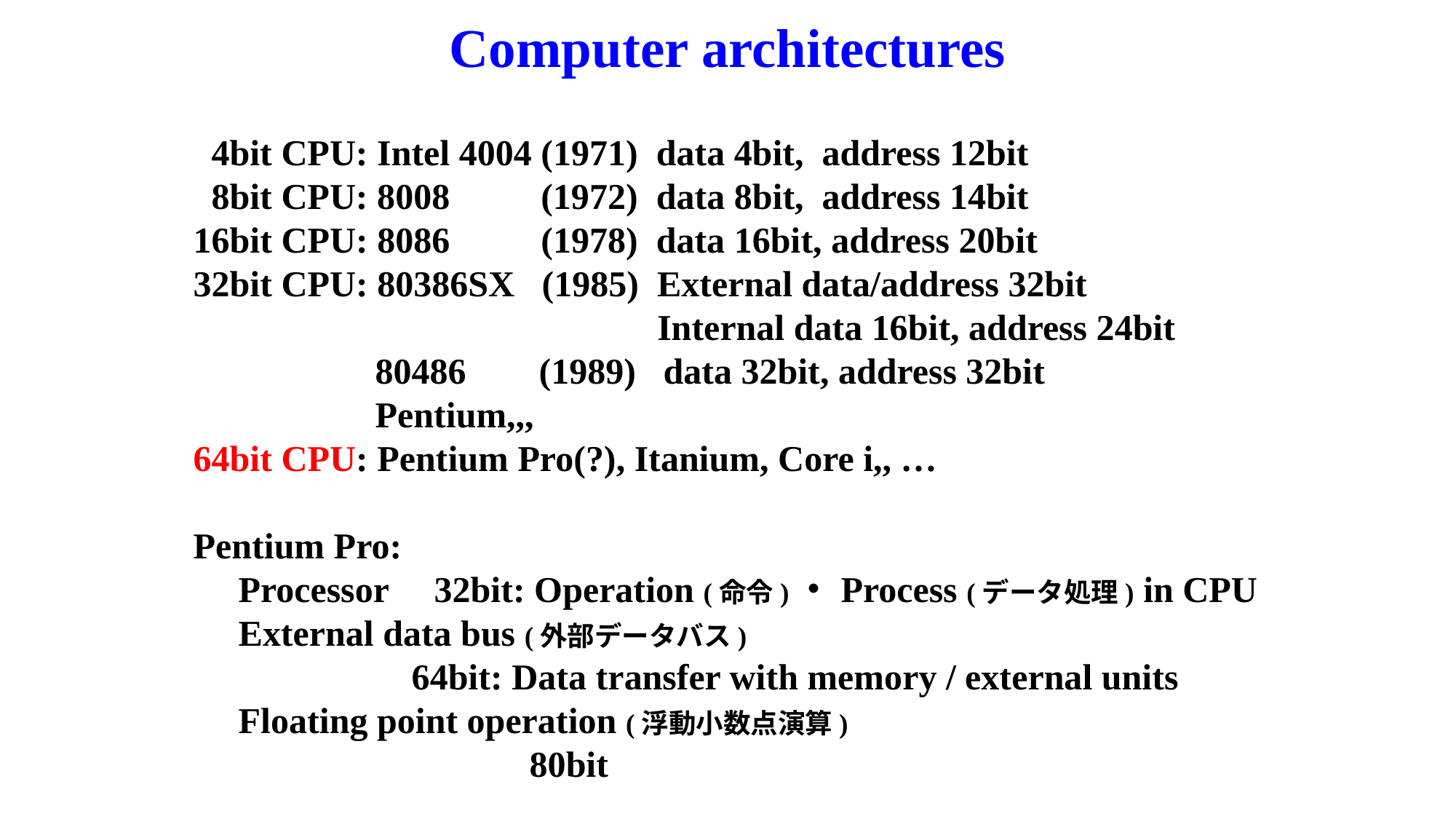

# Computer architectures
  4bit CPU: Intel 4004 (1971)  data 4bit,  address 12bit
  8bit CPU: 8008          (1972)  data 8bit,  address 14bit
16bit CPU: 8086          (1978)  data 16bit, address 20bit
32bit CPU: 80386SX   (1985)  External data/address 32bit
                                                   Internal data 16bit, address 24bit
                    80486        (1989)   data 32bit, address 32bit
                    Pentium,,,
64bit CPU: Pentium Pro(?), Itanium, Core i,, …

Pentium Pro:
　Processor     32bit: Operation (命令)・Process (データ処理) in CPU
　External data bus (外部データバス)
                        64bit: Data transfer with memory / external units
　Floating point operation (浮動小数点演算)
　　　　　　　　　80bit